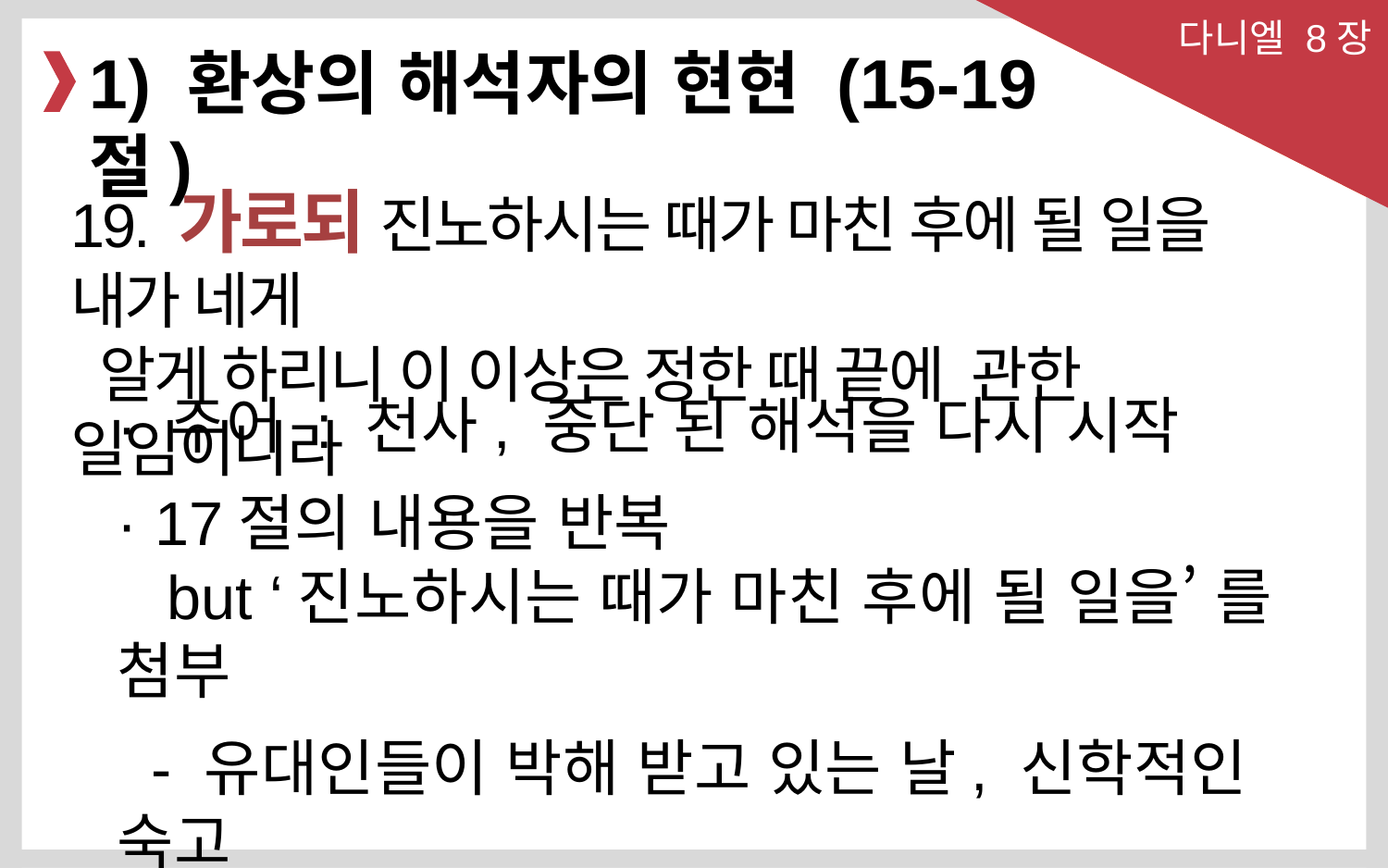

다니엘 8장
1) 환상의 해석자의 현현 (15-19절)

19. 가로되 진노하시는 때가 마친 후에 될 일을  내가 네게
  알게 하리니 이 이상은 정한 때 끝에  관한 일임이니라
· 주어 : 천사, 중단 된 해석을 다시 시작
· 17절의 내용을 반복
  but ‘진노하시는 때가 마친 후에 될 일을’ 를 첨부
  - 유대인들이 박해 받고 있는 날, 신학적인 숙고